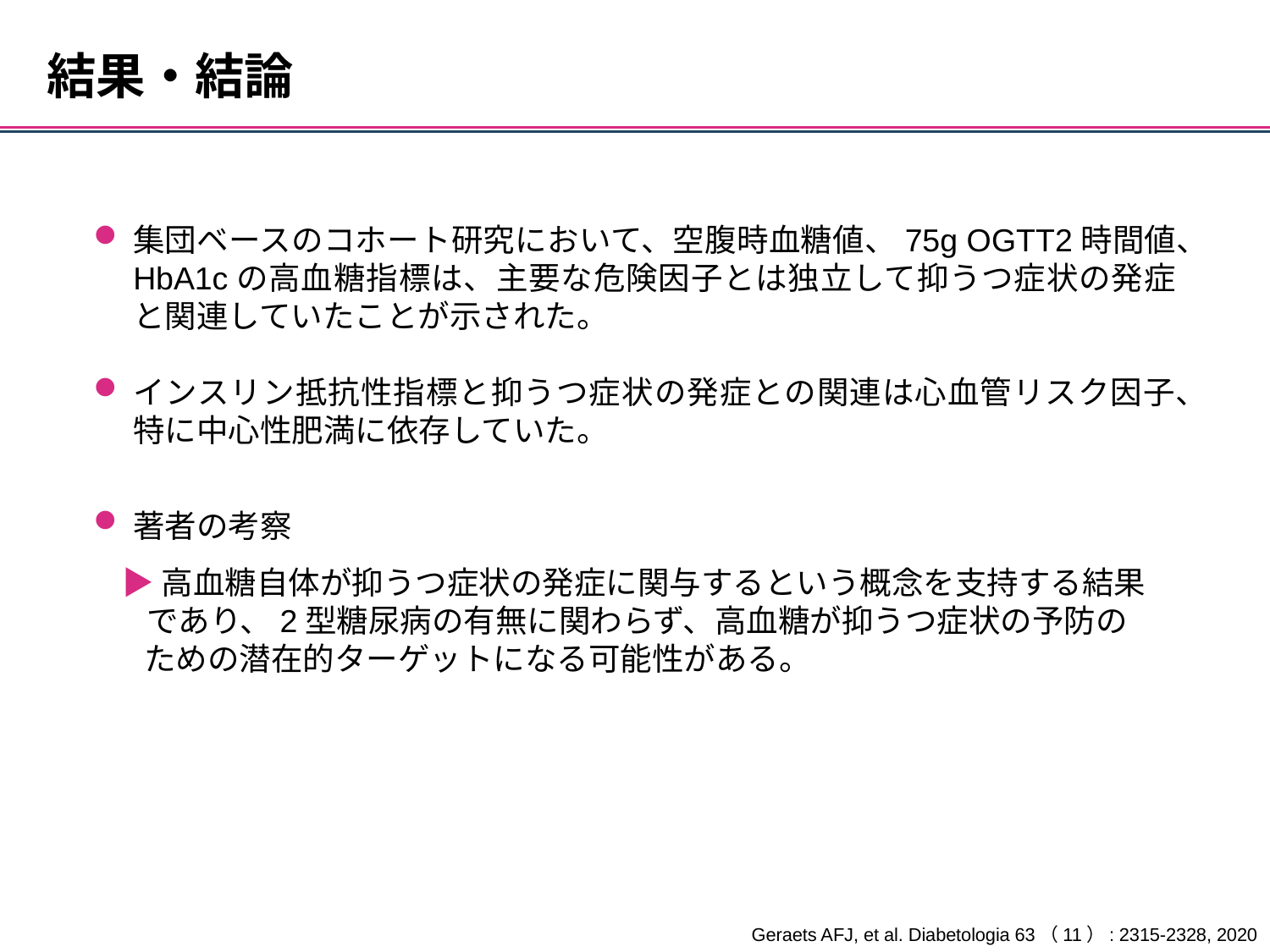

結果・結論
集団ベースのコホート研究において、空腹時血糖値、75g OGTT2時間値、HbA1cの高血糖指標は、主要な危険因子とは独立して抑うつ症状の発症と関連していたことが示された。

インスリン抵抗性指標と抑うつ症状の発症との関連は心血管リスク因子、特に中心性肥満に依存していた。

著者の考察
    ▶高血糖自体が抑うつ症状の発症に関与するという概念を支持する結果
　   であり、2型糖尿病の有無に関わらず、高血糖が抑うつ症状の予防の
      ための潜在的ターゲットになる可能性がある。
Geraets AFJ, et al. Diabetologia 63（11）: 2315-2328, 2020